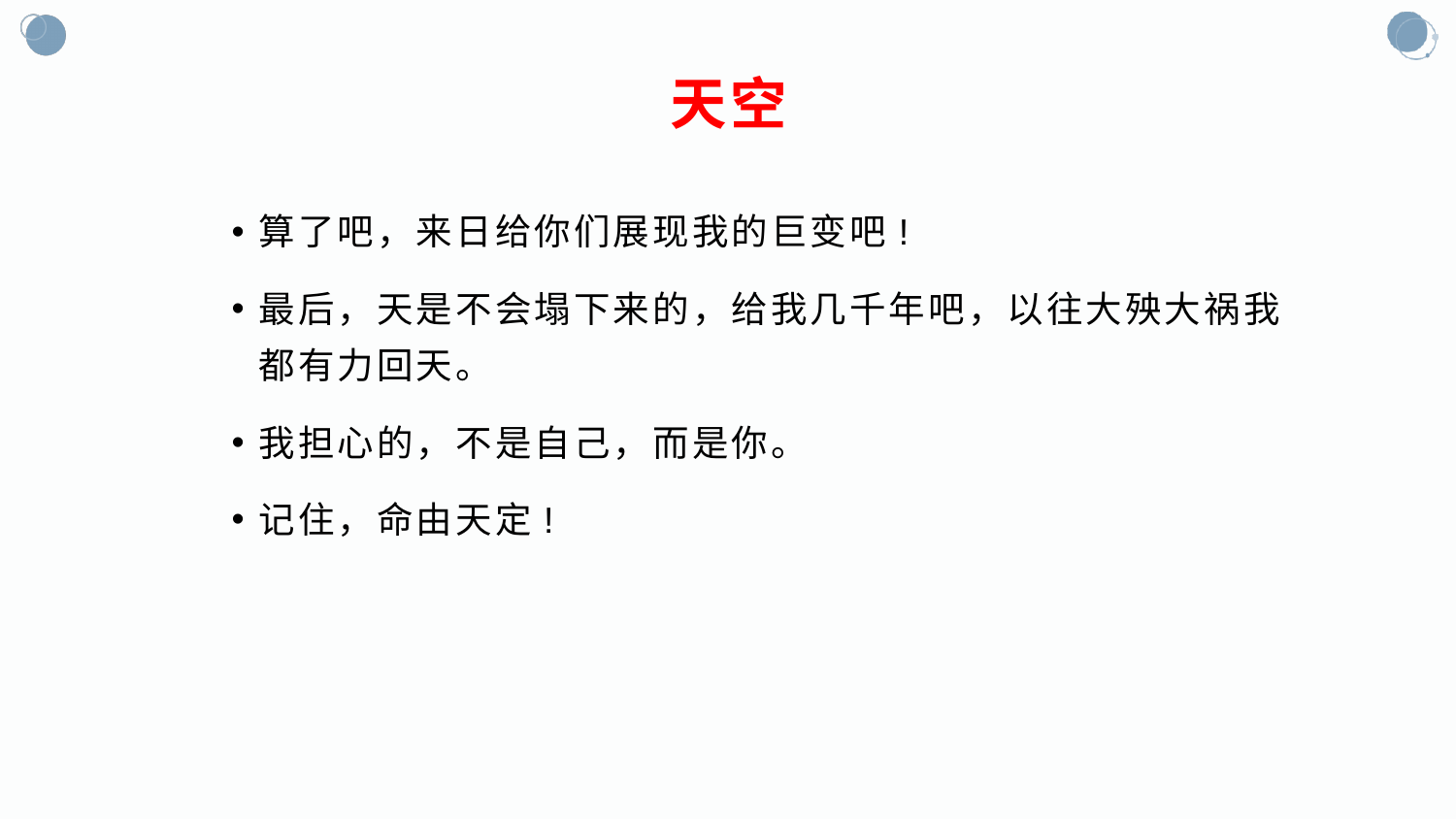

# 天空
算了吧，来日给你们展现我的巨变吧!
最后，天是不会塌下来的，给我几千年吧，以往大殃大祸我都有力回天。
我担心的，不是自己，而是你。
记住，命由天定!